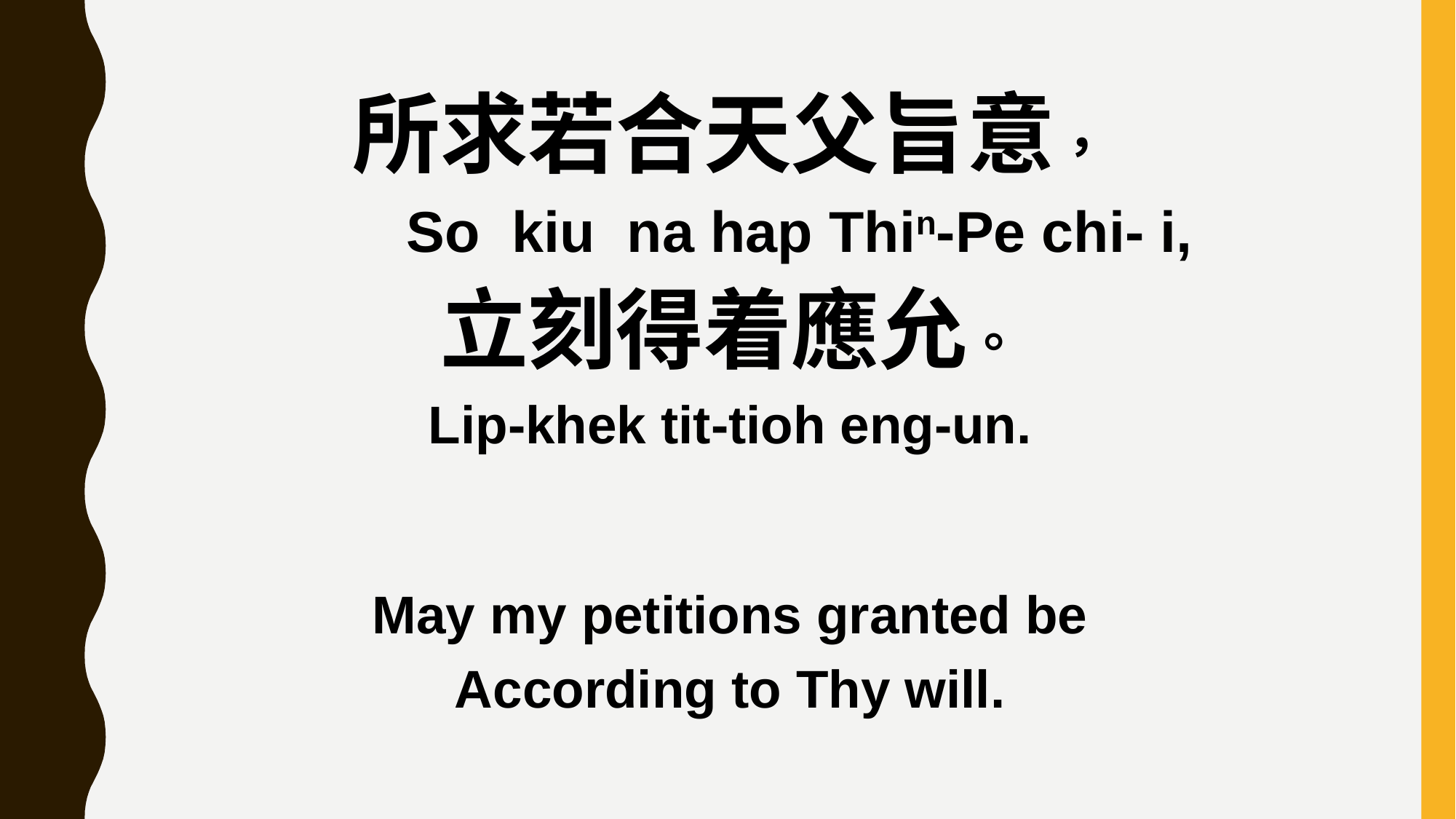

所求若合天父旨意，
             So  kiu  na hap Thin-Pe chi- i,
立刻得着應允。
Lip-khek tit-tioh eng-un.

May my petitions granted be
According to Thy will.